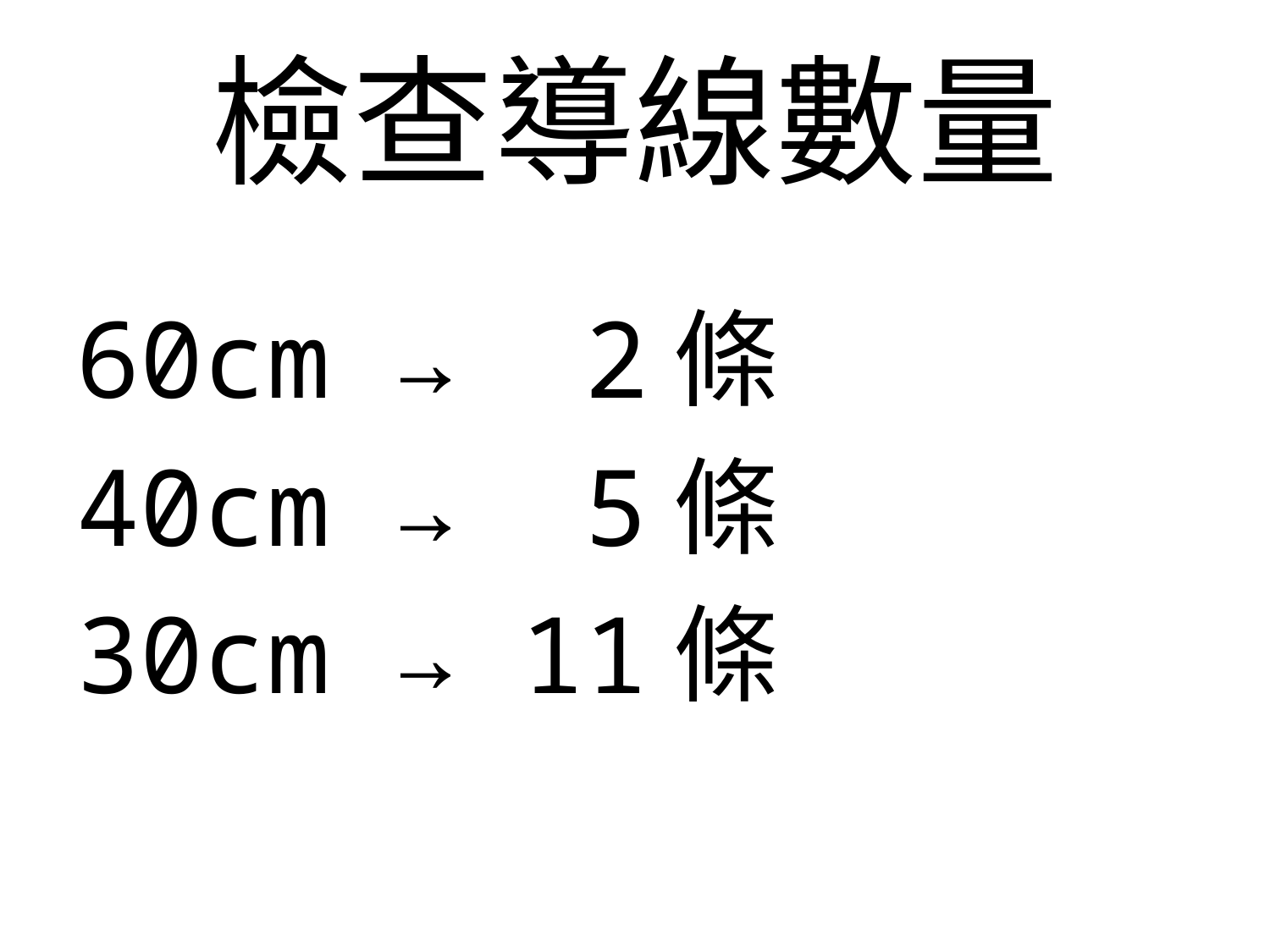

# 檢查導線數量

60cm →  2條
40cm →  5條
30cm → 11條